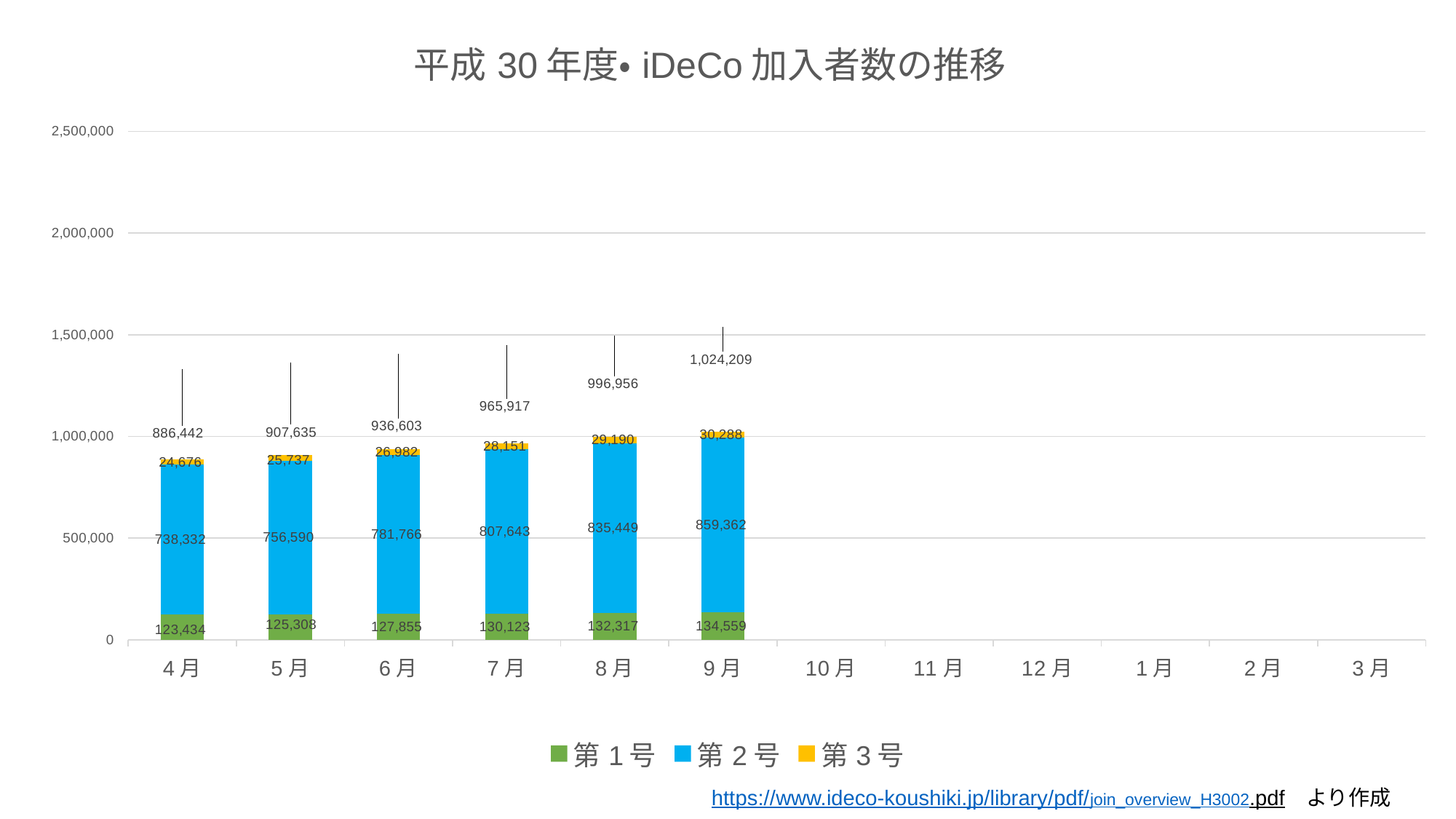

### Chart: 平成30年度・iDeCo加入者数の推移

| Category |  |  |  | 加入者計 |
|---|---|---|---|---|
| 4月 | 123434.0 | 738332.0 | 24676.0 | 886442.0 |
| 5月 | 125308.0 | 756590.0 | 25737.0 | 907635.0 |
| 6月 | 127855.0 | 781766.0 | 26982.0 | 936603.0 |
| 7月 | 130123.0 | 807643.0 | 28151.0 | 965917.0 |
| 8月 | 132317.0 | 835449.0 | 29190.0 | 996956.0 |
| 9月 | 134559.0 | 859362.0 | 30288.0 | 1024209.0 |
| 10月 | None | None | None | None |
| 11月 | None | None | None | None |
| 12月 | None | None | None | None |
| 1月 | None | None | None | None |
| 2月 | None | None | None | None |
| 3月 | None | None | None | None |
https://www.ideco-koushiki.jp/library/pdf/join_overview_H3002.pdf　より作成